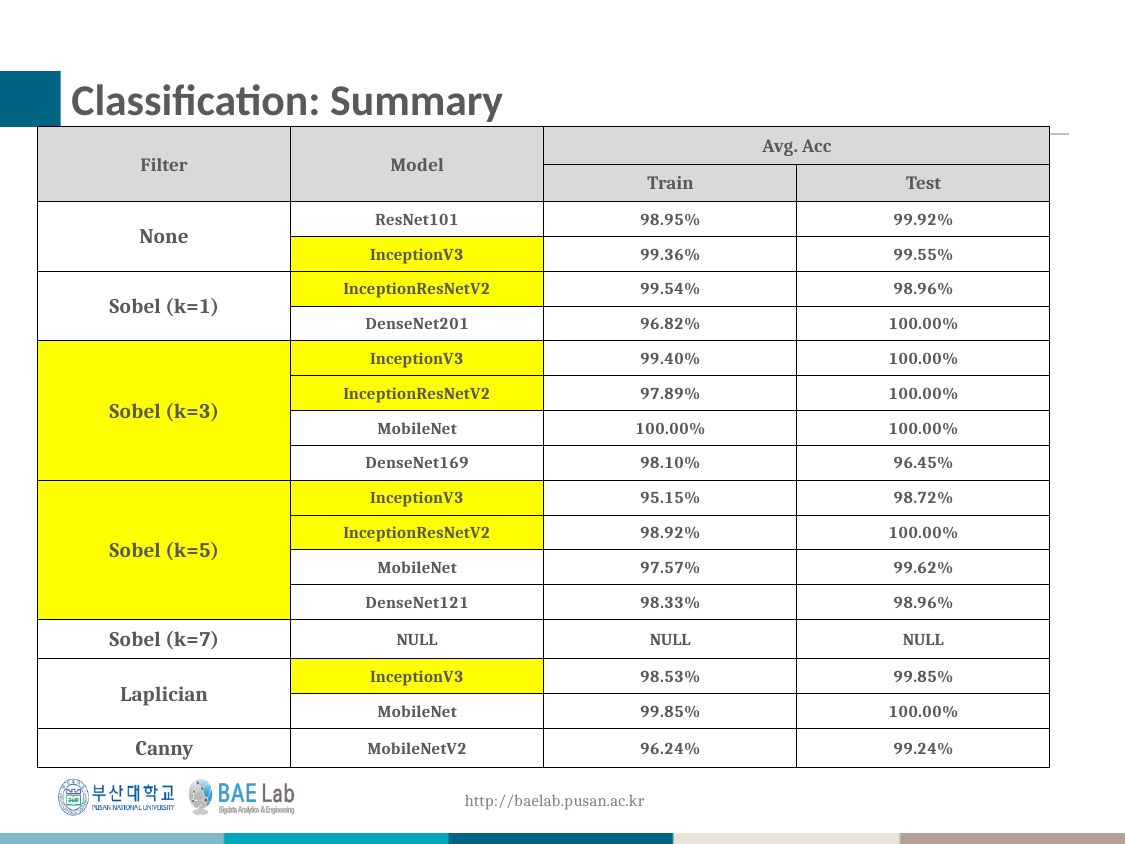

# Classification: Summary
| Filter | Model | Avg. Acc |  |
| --- | --- | --- | --- |
|  |  | Train | Test |
| None | ResNet101 | 98.95% | 99.92% |
|  | InceptionV3 | 99.36% | 99.55% |
| Sobel (k=1) | InceptionResNetV2 | 99.54% | 98.96% |
|  | DenseNet201 | 96.82% | 100.00% |
| Sobel (k=3) | InceptionV3 | 99.40% | 100.00% |
|  | InceptionResNetV2 | 97.89% | 100.00% |
|  | MobileNet | 100.00% | 100.00% |
|  | DenseNet169 | 98.10% | 96.45% |
| Sobel (k=5) | InceptionV3 | 95.15% | 98.72% |
|  | InceptionResNetV2 | 98.92% | 100.00% |
|  | MobileNet | 97.57% | 99.62% |
|  | DenseNet121 | 98.33% | 98.96% |
| Sobel (k=7) | NULL | NULL | NULL |
| Laplician | InceptionV3 | 98.53% | 99.85% |
|  | MobileNet | 99.85% | 100.00% |
| Canny | MobileNetV2 | 96.24% | 99.24% |
각 필터 별 최고 성능은 다음과 같음